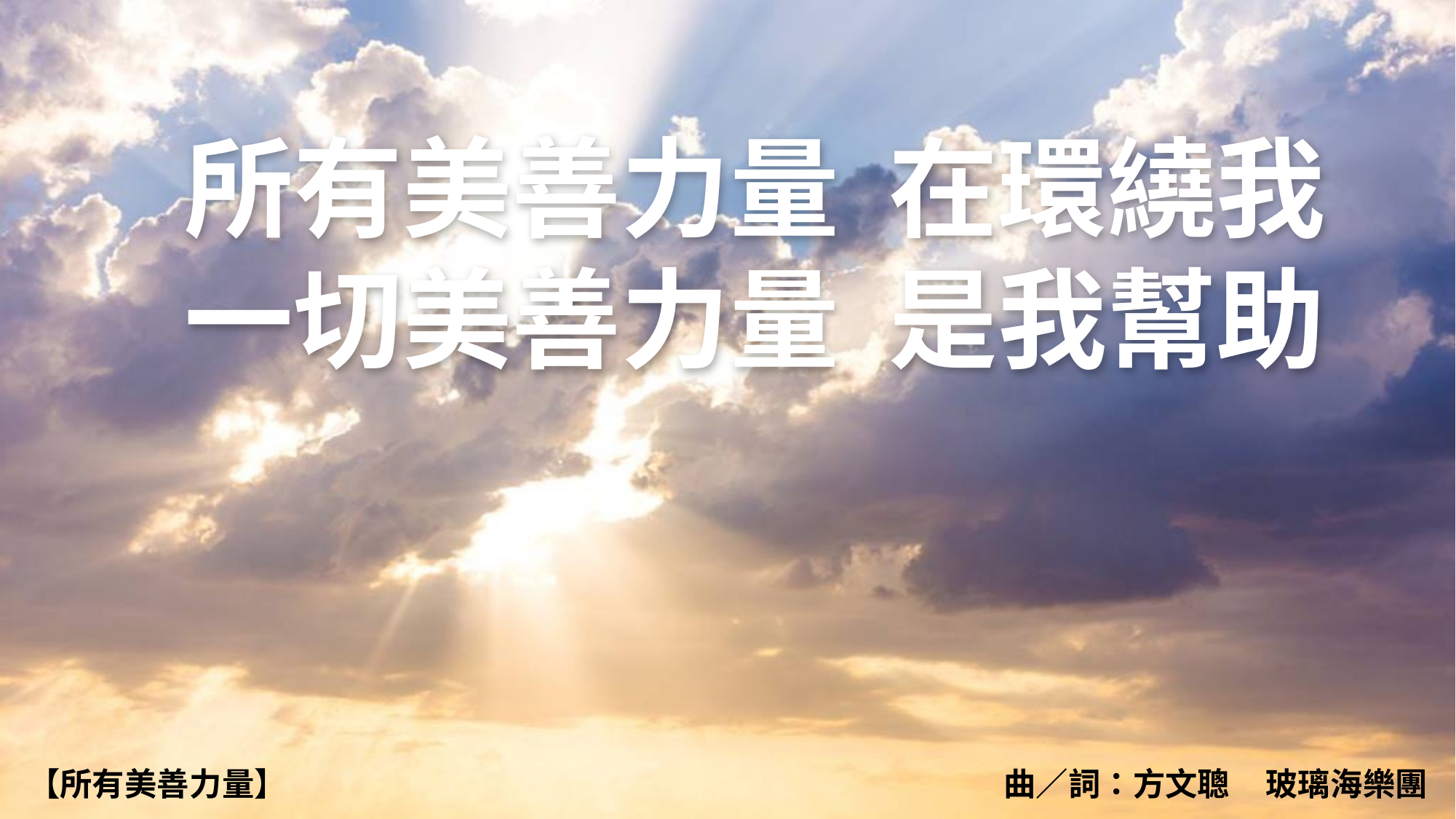

所有美善力量  在環繞我
一切美善力量  是我幫助
【所有美善力量】                                		                                    曲／詞：方文聰    玻璃海樂團